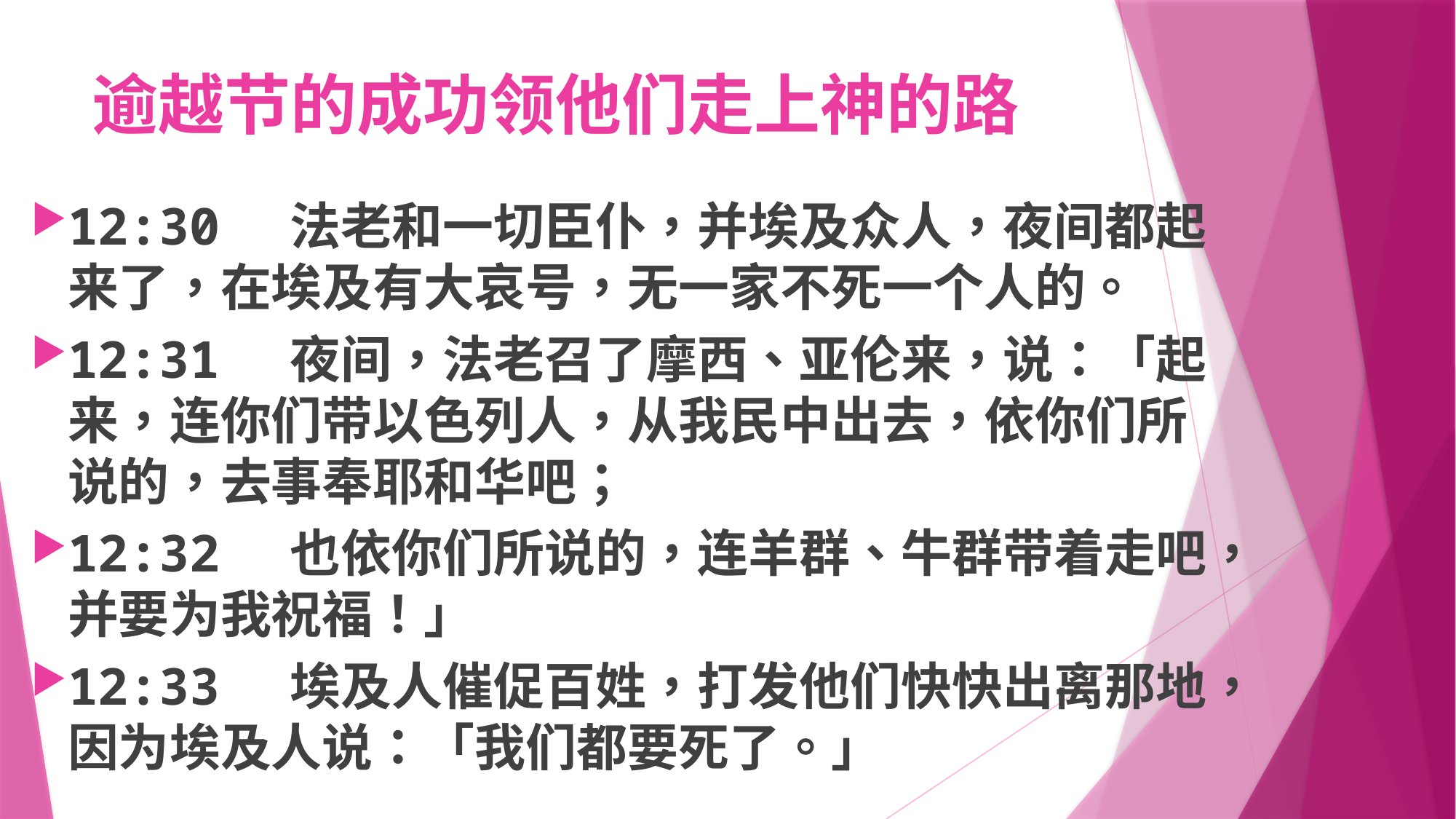

# 逾越节的成功领他们走上神的路
12:30  法老和一切臣仆，并埃及众人，夜间都起来了，在埃及有大哀号，无一家不死一个人的。
12:31  夜间，法老召了摩西、亚伦来，说：「起来，连你们带以色列人，从我民中出去，依你们所说的，去事奉耶和华吧；
12:32  也依你们所说的，连羊群、牛群带着走吧，并要为我祝福！」
12:33  埃及人催促百姓，打发他们快快出离那地，因为埃及人说：「我们都要死了。」